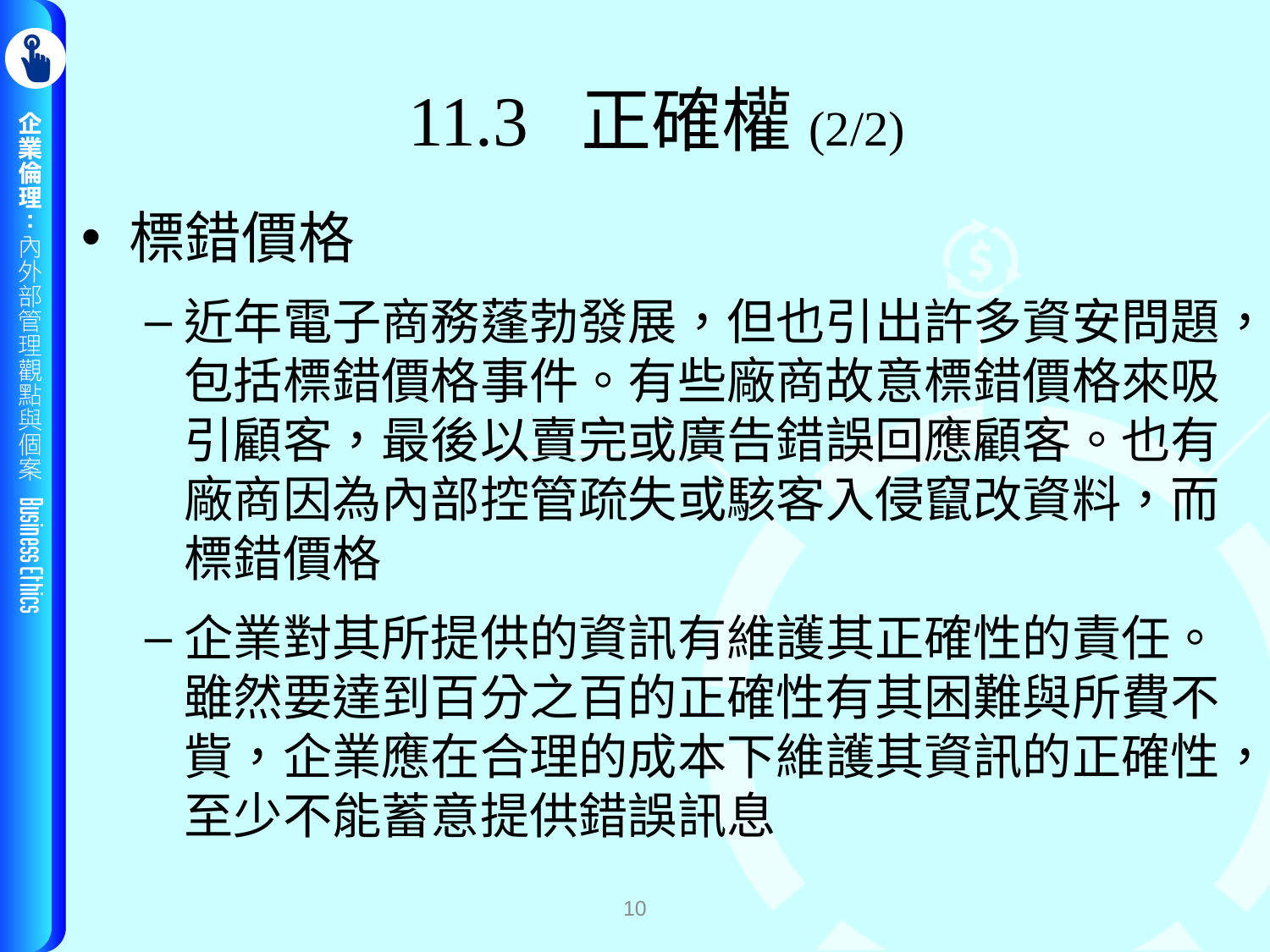

# 11.3  正確權(2/2)
標錯價格
近年電子商務蓬勃發展，但也引出許多資安問題，包括標錯價格事件。有些廠商故意標錯價格來吸引顧客，最後以賣完或廣告錯誤回應顧客。也有廠商因為內部控管疏失或駭客入侵竄改資料，而標錯價格
企業對其所提供的資訊有維護其正確性的責任。雖然要達到百分之百的正確性有其困難與所費不貲，企業應在合理的成本下維護其資訊的正確性，至少不能蓄意提供錯誤訊息

10